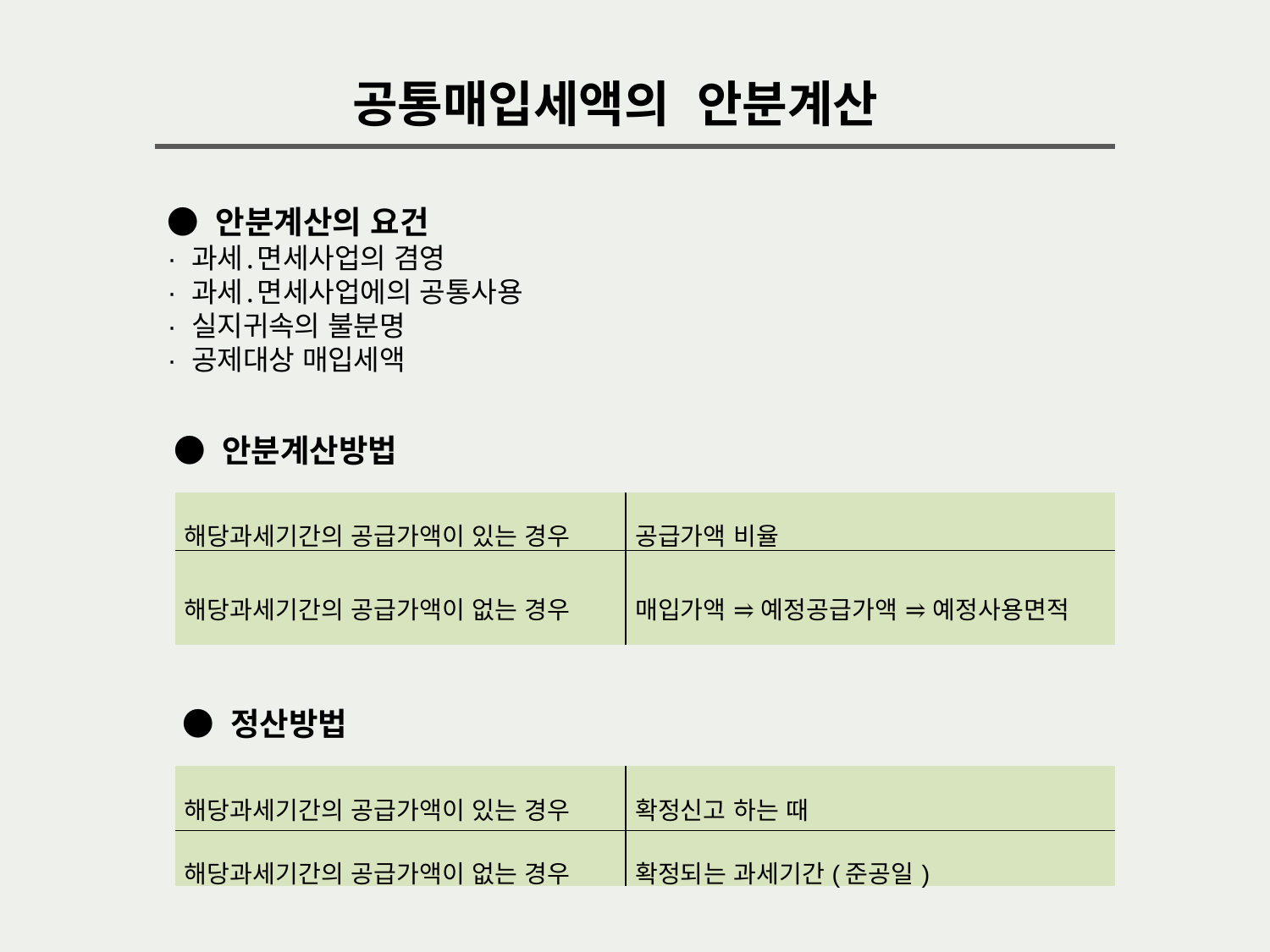

공통매입세액의  안분계산
● 안분계산의 요건
· 과세․면세사업의 겸영
· 과세․면세사업에의 공통사용
· 실지귀속의 불분명
· 공제대상 매입세액

● 안분계산방법

| 해당과세기간의 공급가액이 있는 경우 | 공급가액 비율 |
| --- | --- |
| 해당과세기간의 공급가액이 없는 경우 | 매입가액 ⥤ 예정공급가액 ⥤ 예정사용면적 |
● 정산방법
| 해당과세기간의 공급가액이 있는 경우 | 확정신고 하는 때 |
| --- | --- |
| 해당과세기간의 공급가액이 없는 경우 | 확정되는 과세기간(준공일) |